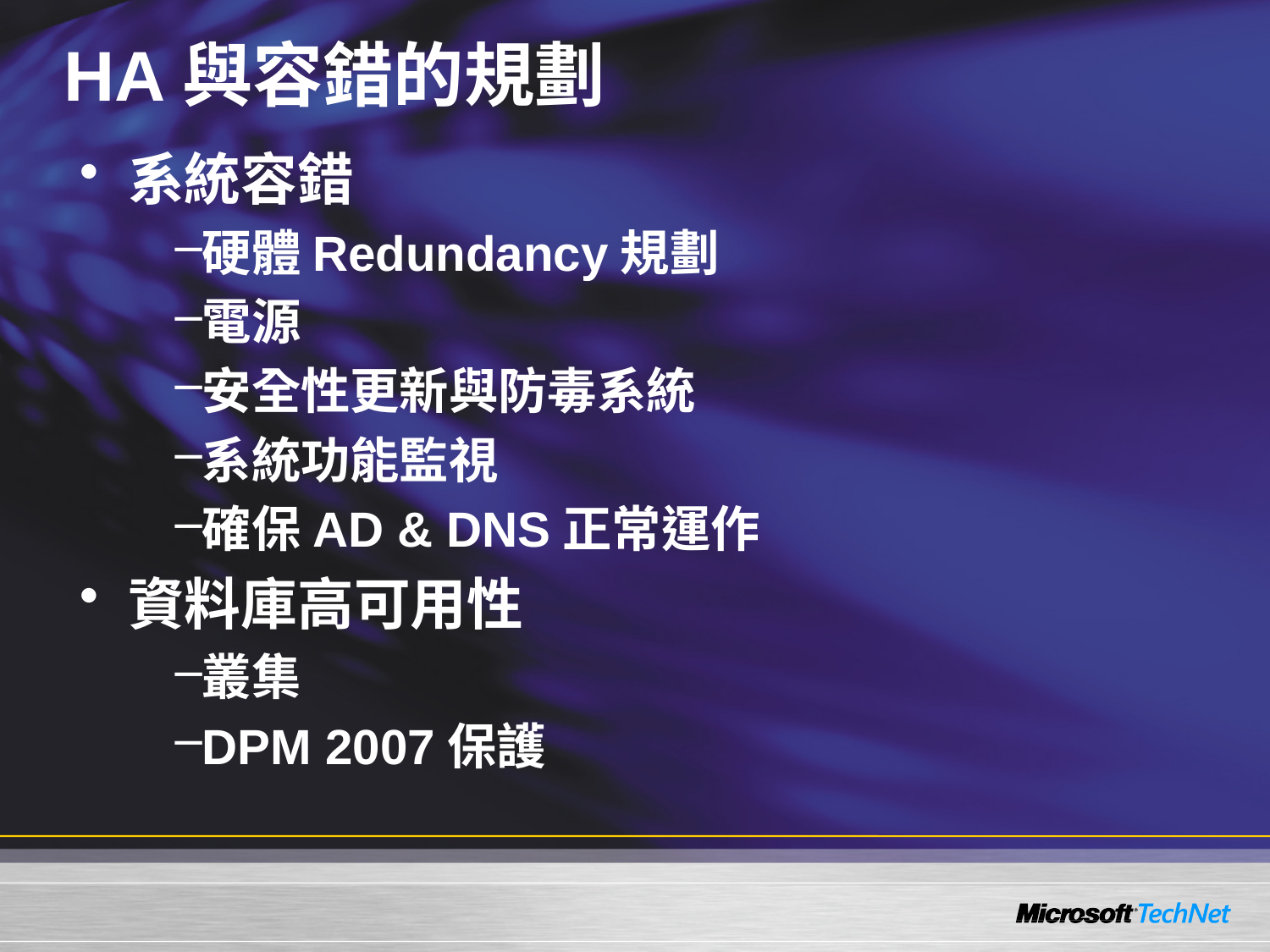

# HA與容錯的規劃
系統容錯
硬體Redundancy規劃
電源
安全性更新與防毒系統
系統功能監視
確保AD & DNS正常運作
資料庫高可用性
叢集
DPM 2007保護